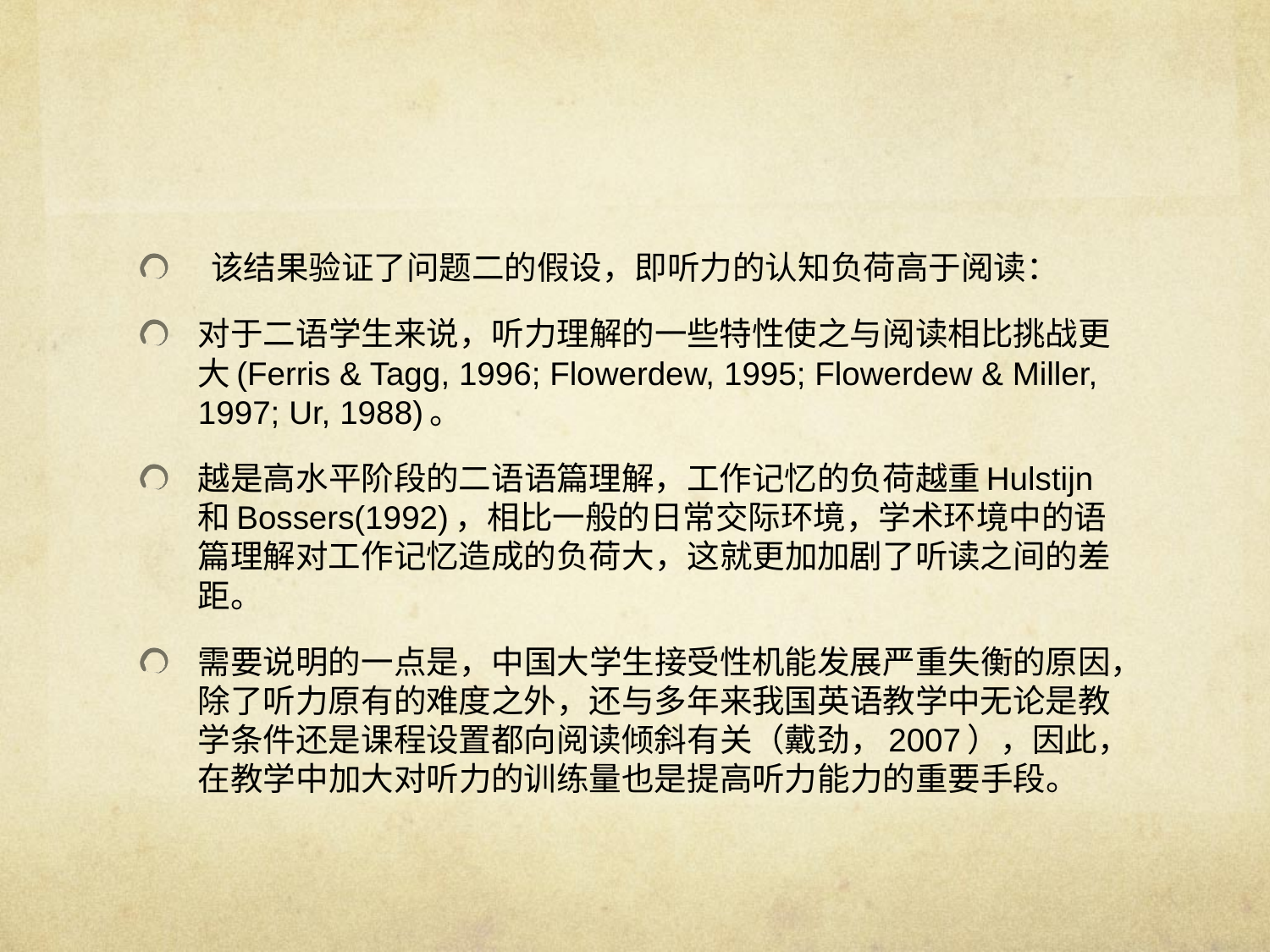

#
 该结果验证了问题二的假设，即听力的认知负荷高于阅读：
对于二语学生来说，听力理解的一些特性使之与阅读相比挑战更大(Ferris & Tagg, 1996; Flowerdew, 1995; Flowerdew & Miller, 1997; Ur, 1988)。
越是高水平阶段的二语语篇理解，工作记忆的负荷越重Hulstijn和Bossers(1992)，相比一般的日常交际环境，学术环境中的语篇理解对工作记忆造成的负荷大，这就更加加剧了听读之间的差距。
需要说明的一点是，中国大学生接受性机能发展严重失衡的原因，除了听力原有的难度之外，还与多年来我国英语教学中无论是教学条件还是课程设置都向阅读倾斜有关（戴劲，2007），因此，在教学中加大对听力的训练量也是提高听力能力的重要手段。